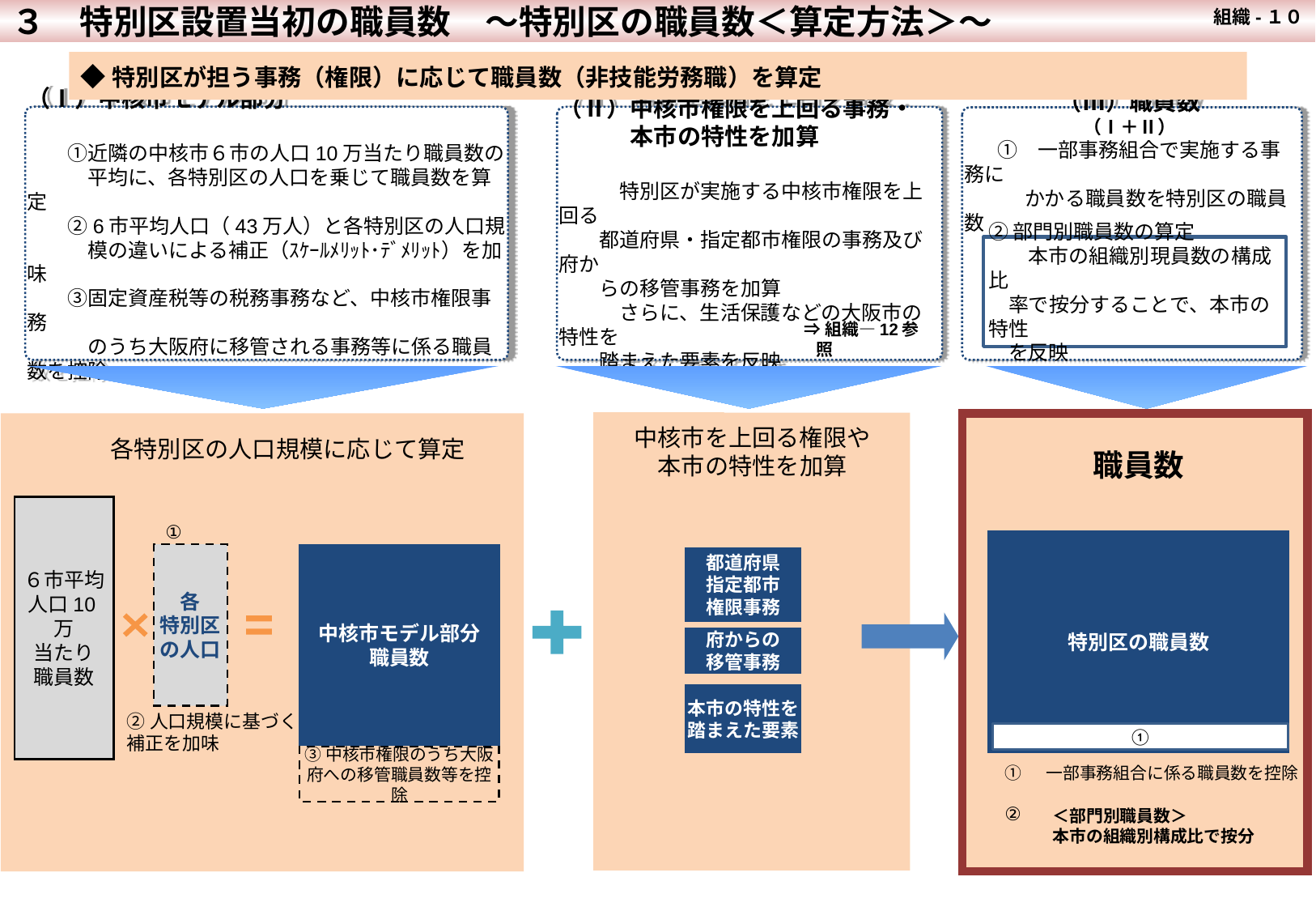

組織-１０
３　特別区設置当初の職員数　～特別区の職員数＜算定方法＞～
◆特別区が担う事務（権限）に応じて職員数（非技能労務職）を算定
（Ⅰ）中核市モデル部分

　　①近隣の中核市６市の人口10万当たり職員数の
　　　平均に、各特別区の人口を乗じて職員数を算定
　　②6市平均人口（43万人）と各特別区の人口規
　　　模の違いによる補正（ｽｹｰﾙﾒﾘｯﾄ･ﾃﾞﾒﾘｯﾄ）を加味
　　③固定資産税等の税務事務など、中核市権限事務
　　　のうち大阪府に移管される事務等に係る職員数を控除
（Ⅱ）中核市権限を上回る事務・
　　　本市の特性を加算

　　　特別区が実施する中核市権限を上回る
　　都道府県・指定都市権限の事務及び府か
　　らの移管事務を加算
　　　さらに、生活保護などの大阪市の特性を
　　踏まえた要素を反映
（Ⅲ）職員数
（Ⅰ＋Ⅱ）
　　①　一部事務組合で実施する事務に
　　　かかる職員数を特別区の職員数
　　　から控除

②部門別職員数の算定
　　本市の組織別現員数の構成比
　率で按分することで、本市の特性
　を反映
⇒組織―12参照

中核市を上回る権限や
本市の特性を加算
各特別区の人口規模に応じて算定
職員数
６市平均
人口10万
当たり
職員数
①
特別区の職員数
各
特別区の人口
中核市モデル部分
職員数
都道府県
指定都市
権限事務

府からの
移管事務
本市の特性を踏まえた要素
②人口規模に基づく
補正を加味
①
③中核市権限のうち大阪府への移管職員数等を控除
① 　一部事務組合に係る職員数を控除
②
＜部門別職員数＞
本市の組織別構成比で按分